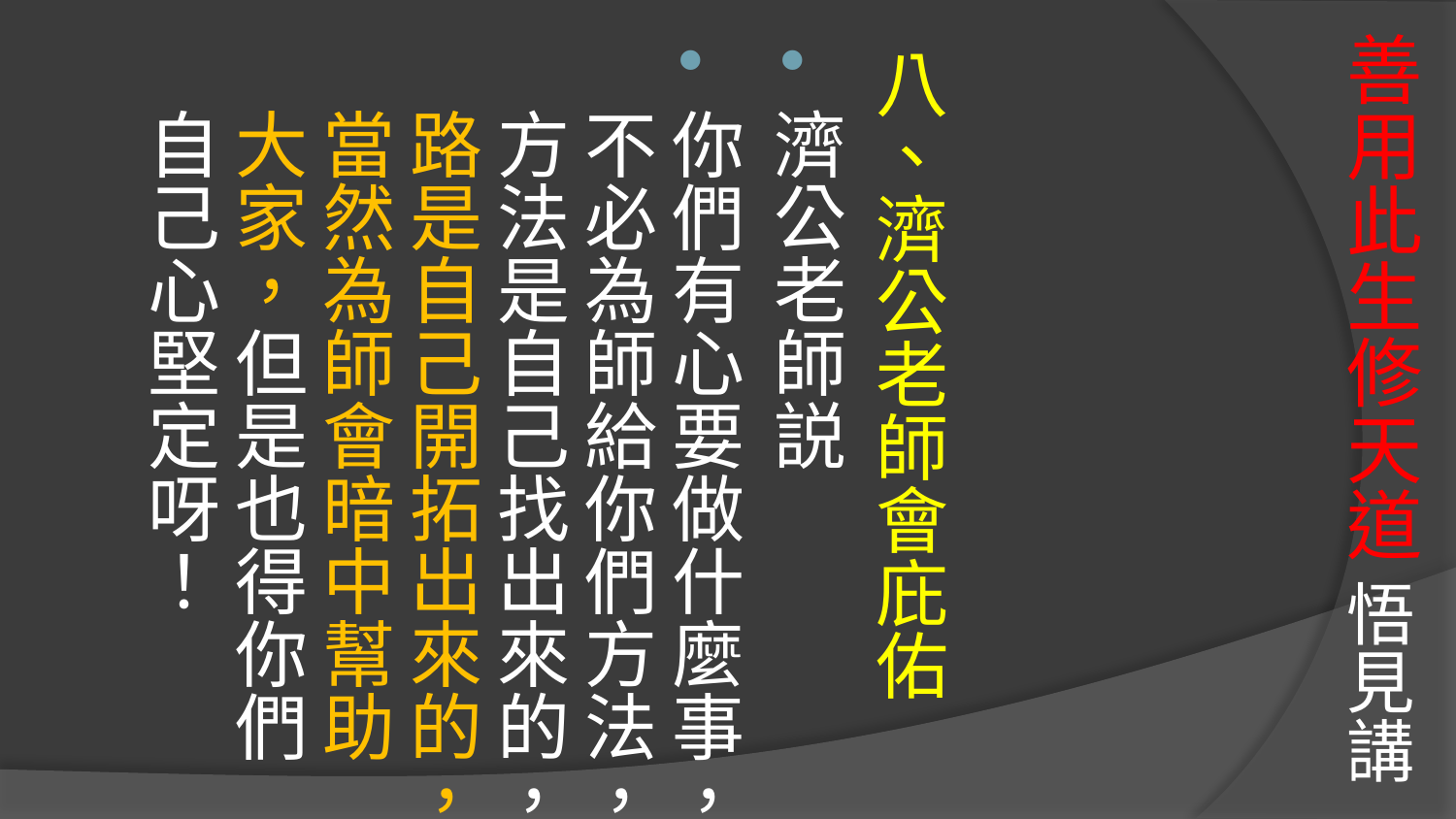

# 善用此生修天道 悟見講
八、濟公老師會庇佑
濟公老師説
你們有心要做什麼事，不必為師給你們方法，方法是自己找出來的，路是自己開拓出來的，當然為師會暗中幫助大家，但是也得你們自己心堅定呀！